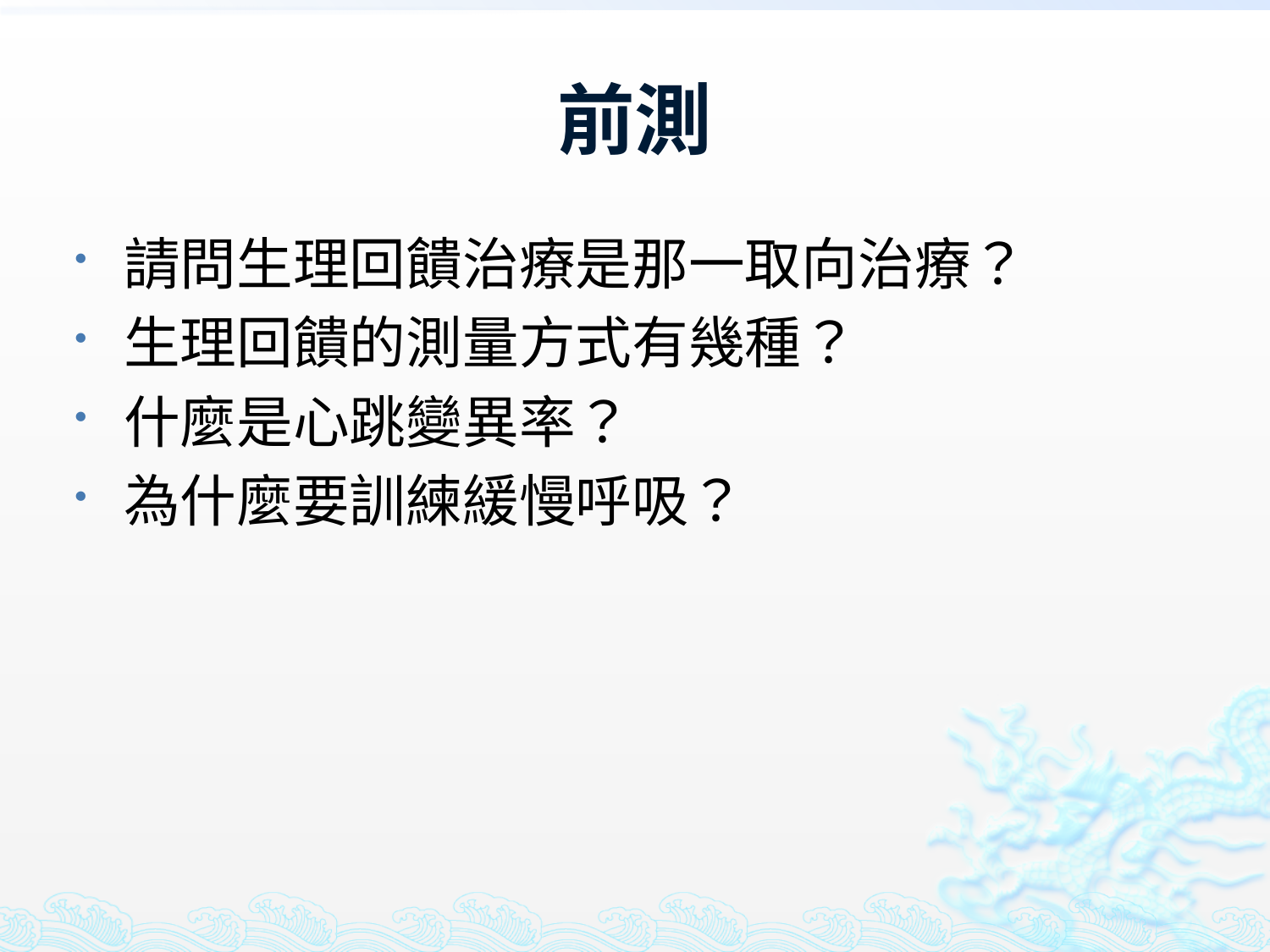

# 前測
請問生理回饋治療是那一取向治療？
生理回饋的測量方式有幾種？
什麼是心跳變異率？
為什麼要訓練緩慢呼吸？